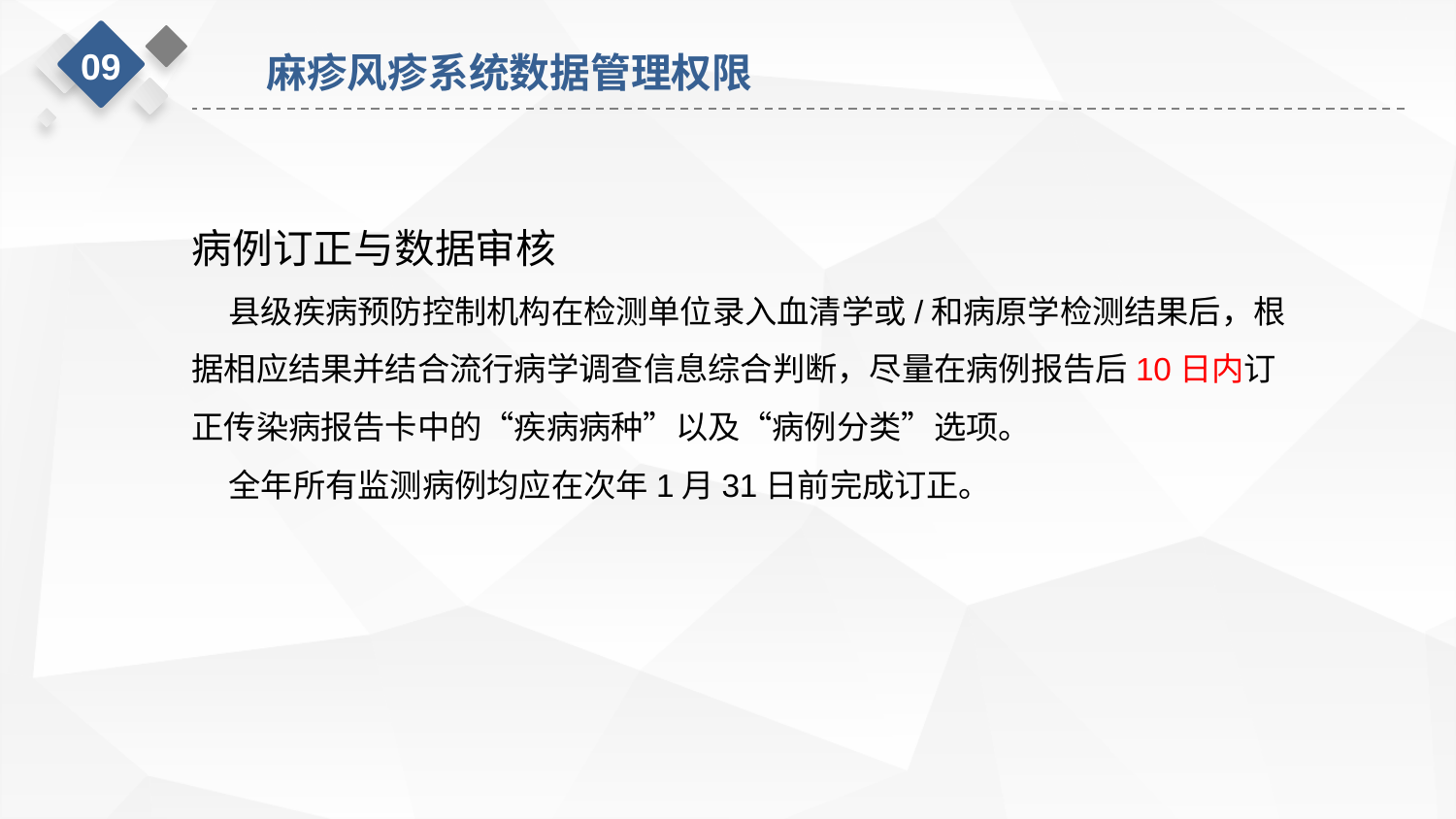

09

麻疹风疹系统数据管理权限

病例订正与数据审核
    县级疾病预防控制机构在检测单位录入血清学或/和病原学检测结果后，根据相应结果并结合流行病学调查信息综合判断，尽量在病例报告后10日内订正传染病报告卡中的“疾病病种”以及“病例分类”选项。
    全年所有监测病例均应在次年1月31日前完成订正。